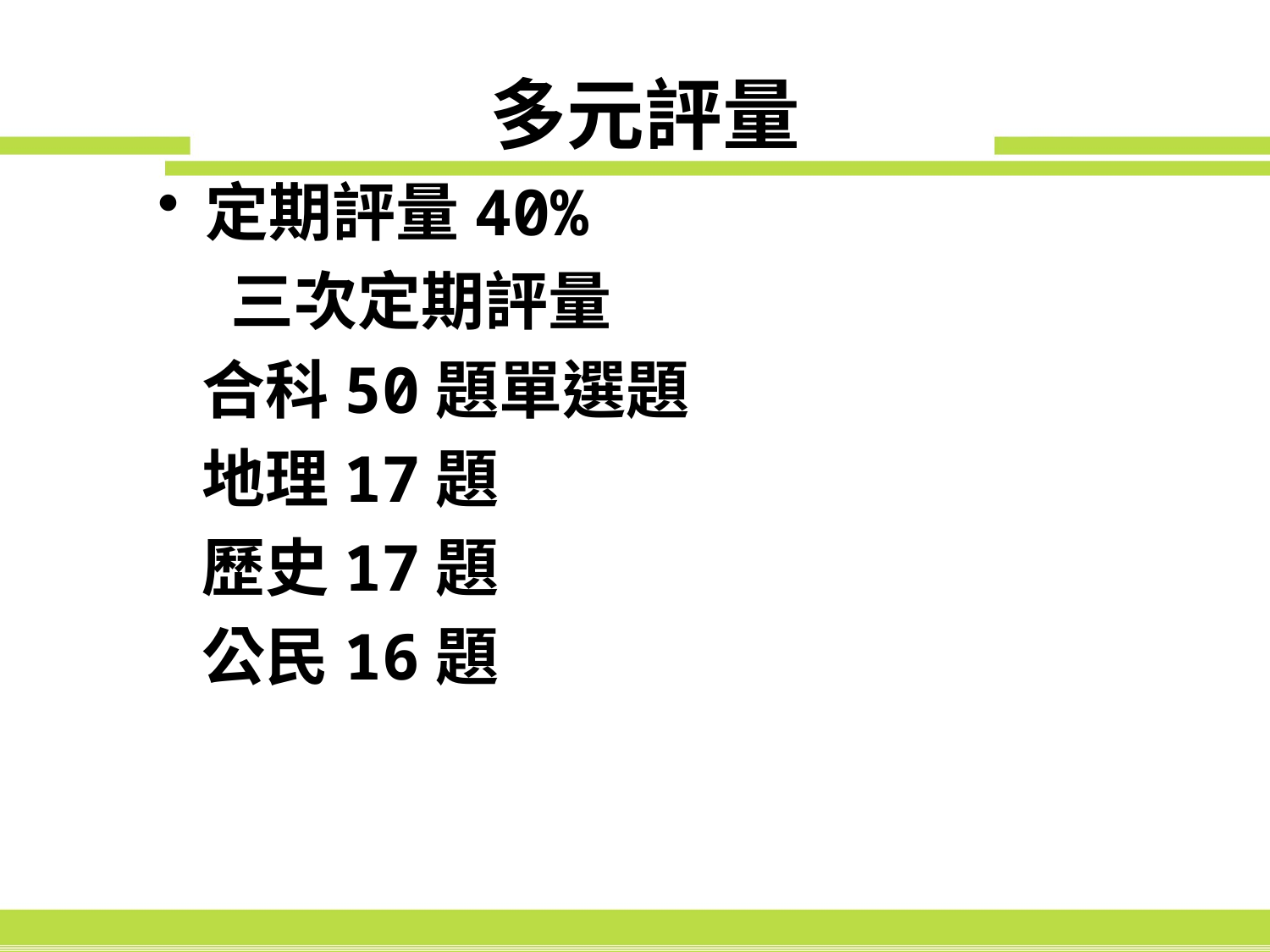

# 多元評量
定期評量40%
    三次定期評量
  合科50題單選題
  地理17題
  歷史17題
  公民16題